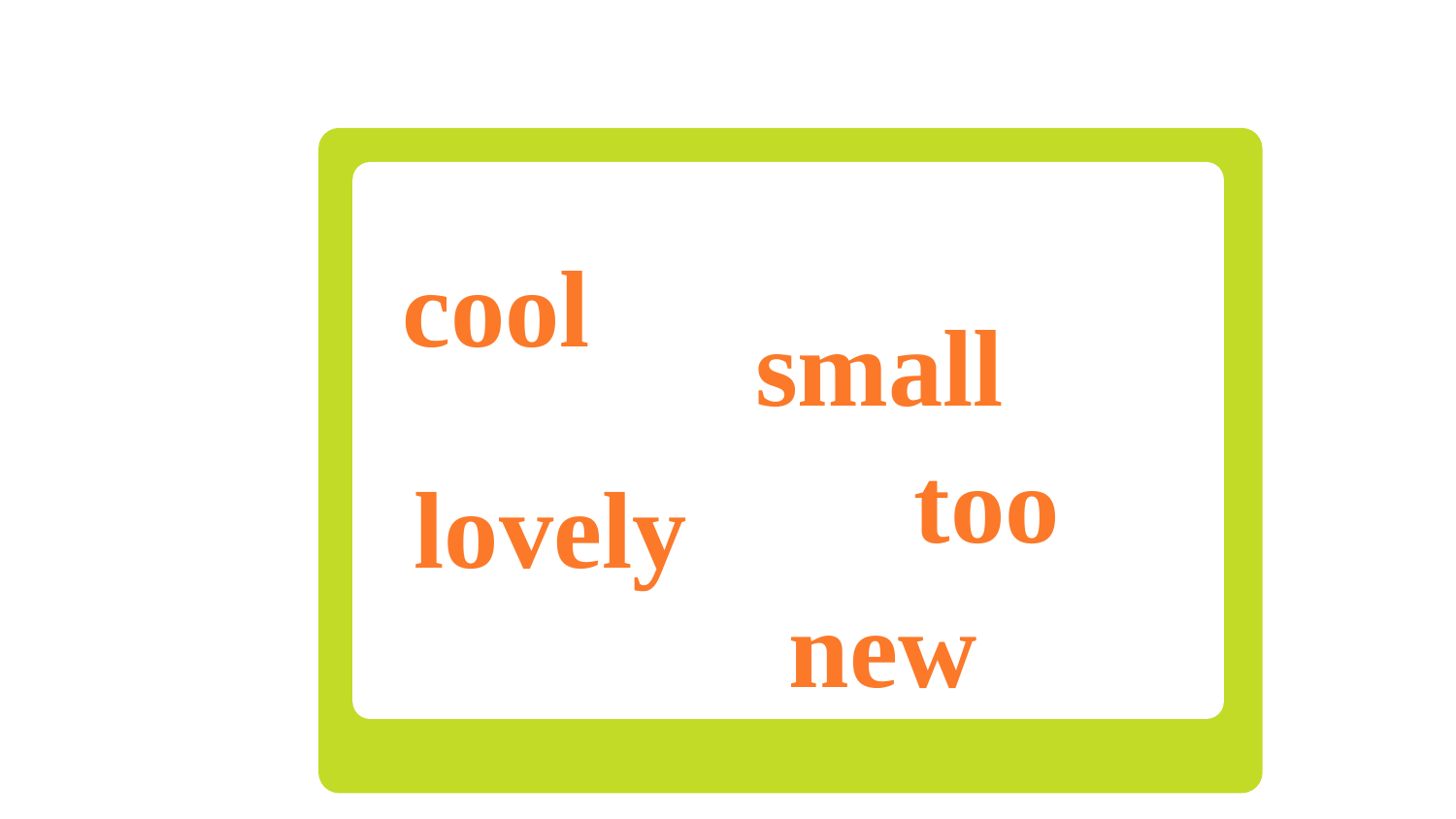

整理
lovely
cool
small
too
lovely
new